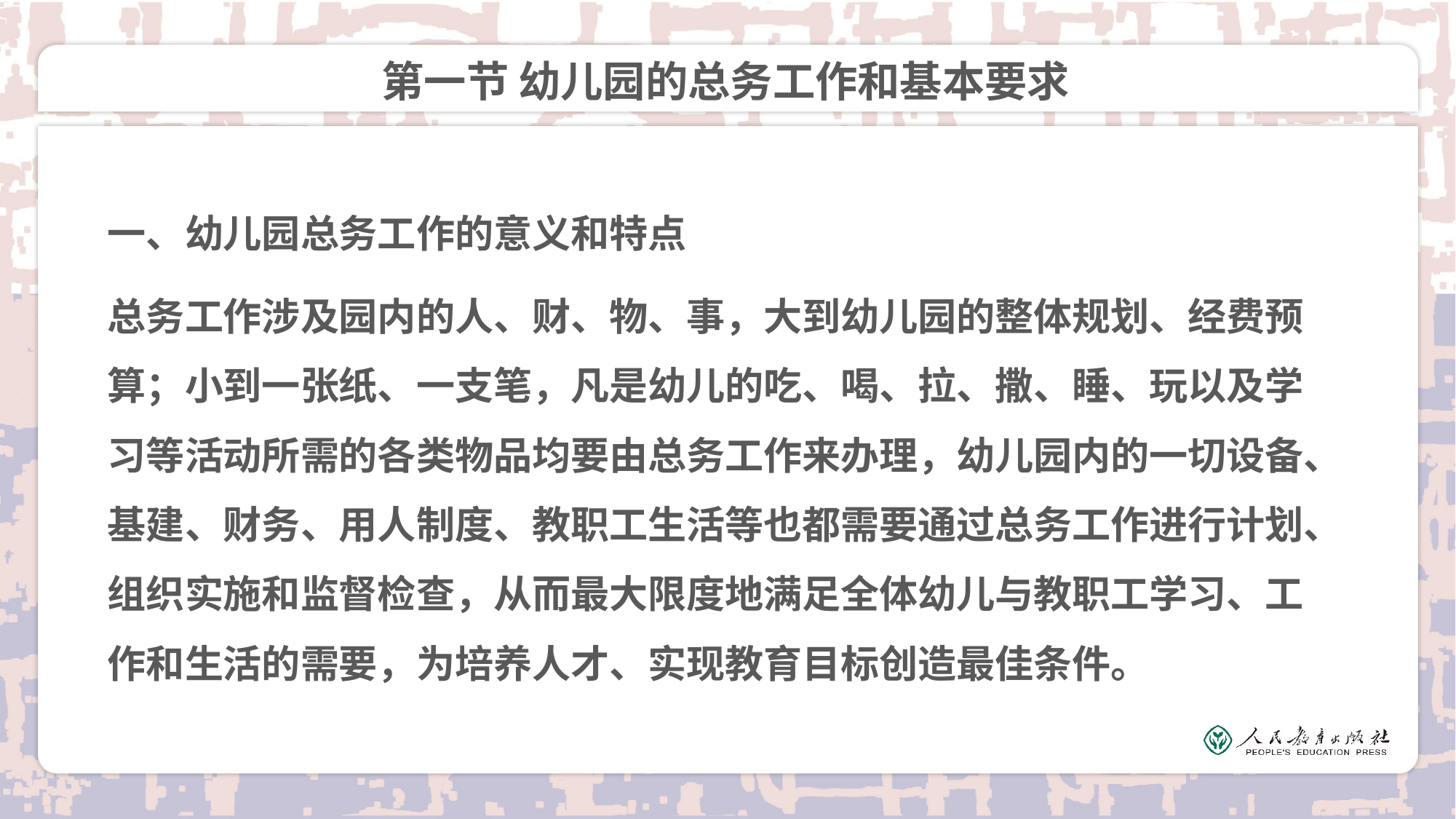

# 第一节 幼儿园的总务工作和基本要求
一、幼儿园总务工作的意义和特点
总务工作涉及园内的人、财、物、事，大到幼儿园的整体规划、经费预算；小到一张纸、一支笔，凡是幼儿的吃、喝、拉、撒、睡、玩以及学习等活动所需的各类物品均要由总务工作来办理，幼儿园内的一切设备、基建、财务、用人制度、教职工生活等也都需要通过总务工作进行计划、组织实施和监督检查，从而最大限度地满足全体幼儿与教职工学习、工作和生活的需要，为培养人才、实现教育目标创造最佳条件。